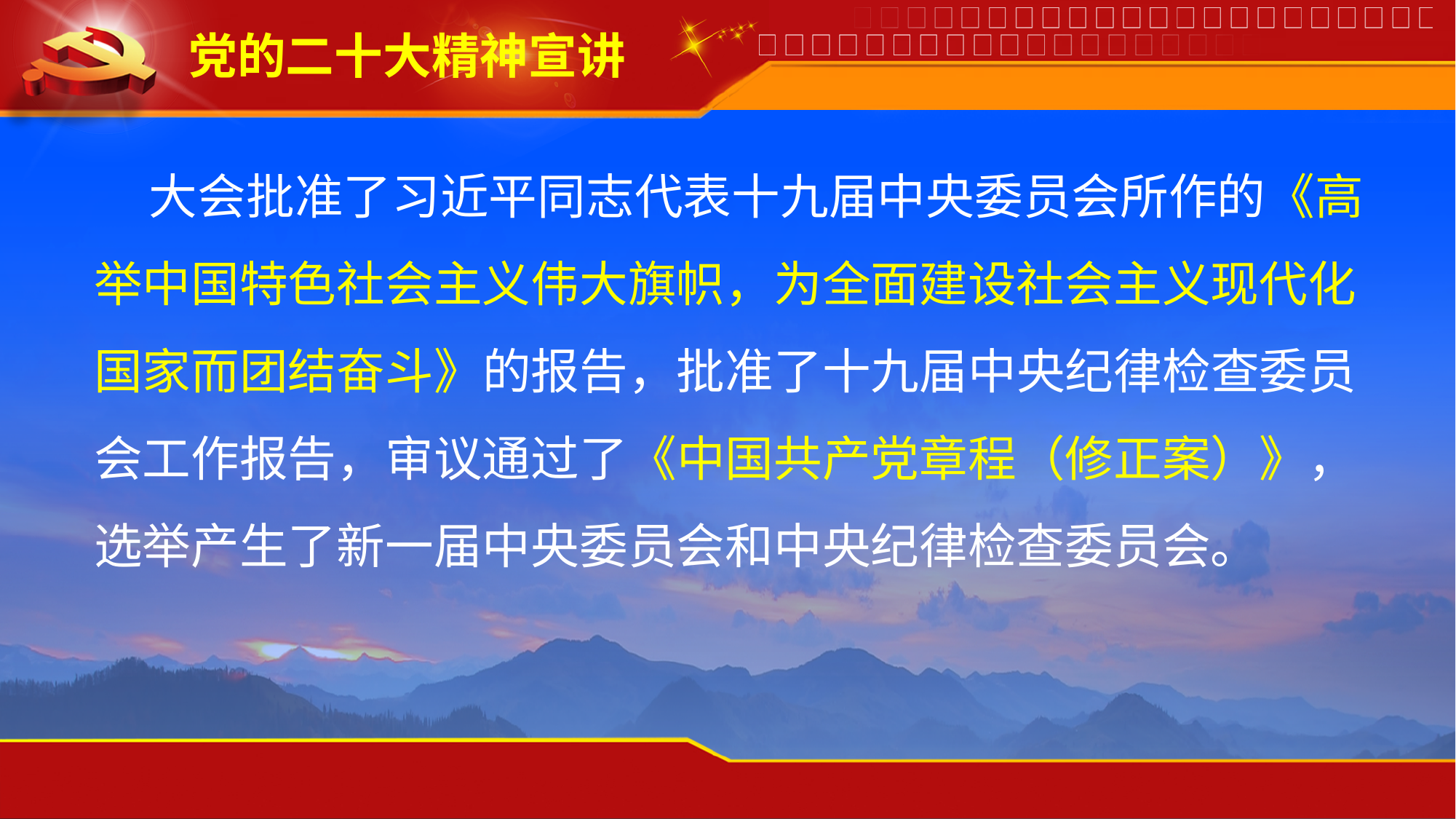

党的二十大精神宣讲
    大会批准了习近平同志代表十九届中央委员会所作的《高举中国特色社会主义伟大旗帜，为全面建设社会主义现代化国家而团结奋斗》的报告，批准了十九届中央纪律检查委员会工作报告，审议通过了《中国共产党章程（修正案）》，选举产生了新一届中央委员会和中央纪律检查委员会。